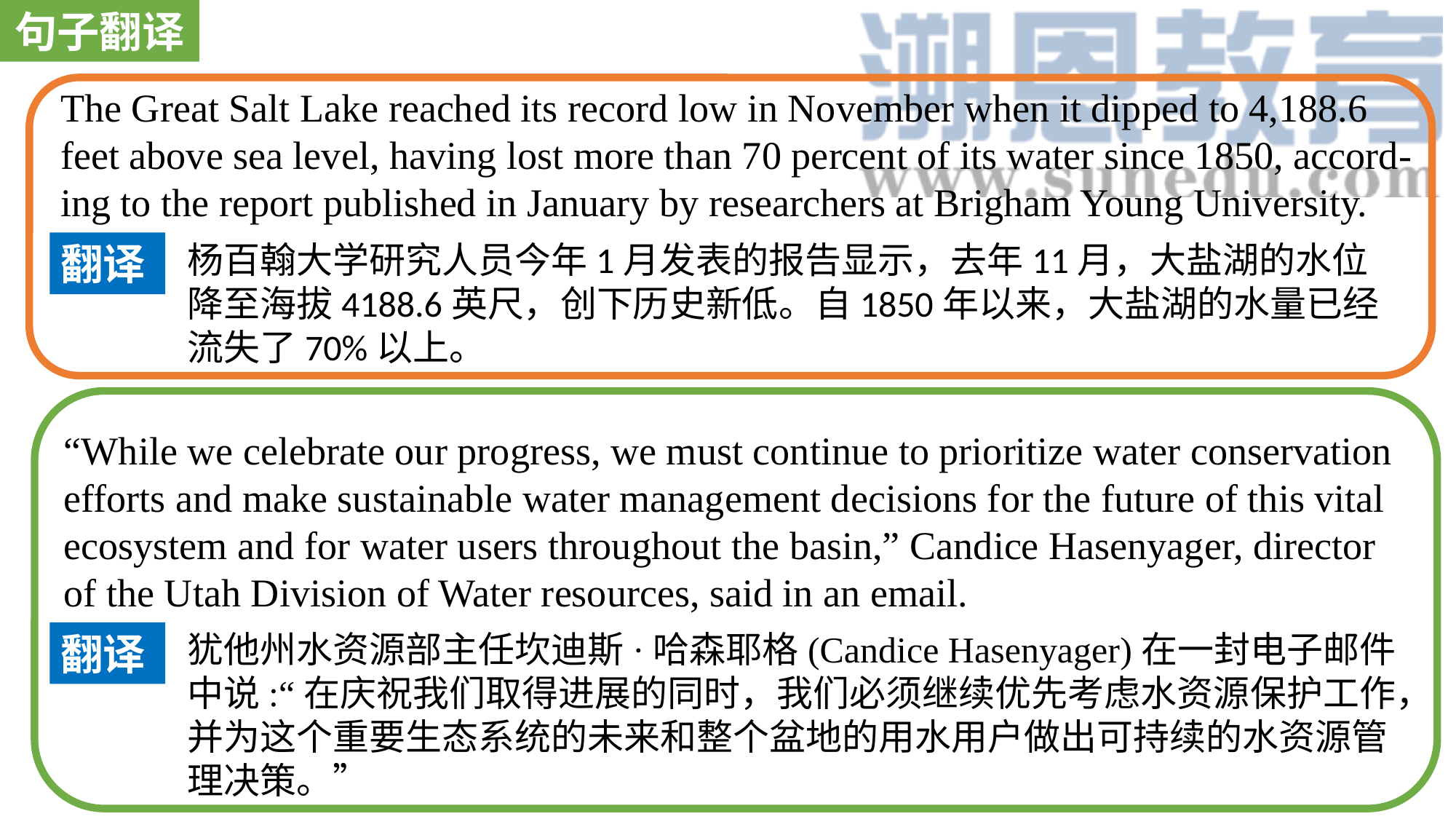

句子翻译
The Great Salt Lake reached its record low in November when it dipped to 4,188.6 feet above sea level, having lost more than 70 percent of its water since 1850, accord-ing to the report published in January by researchers at Brigham Young University.

杨百翰大学研究人员今年1月发表的报告显示，去年11月，大盐湖的水位降至海拔4188.6英尺，创下历史新低。自1850年以来，大盐湖的水量已经流失了70%以上。
翻译

“While we celebrate our progress, we must continue to prioritize water conservation efforts and make sustainable water management decisions for the future of this vital ecosystem and for water users throughout the basin,” Candice Hasenyager, director of the Utah Division of Water resources, said in an email.
犹他州水资源部主任坎迪斯·哈森耶格(Candice Hasenyager)在一封电子邮件中说:“在庆祝我们取得进展的同时，我们必须继续优先考虑水资源保护工作，并为这个重要生态系统的未来和整个盆地的用水用户做出可持续的水资源管理决策。”
翻译